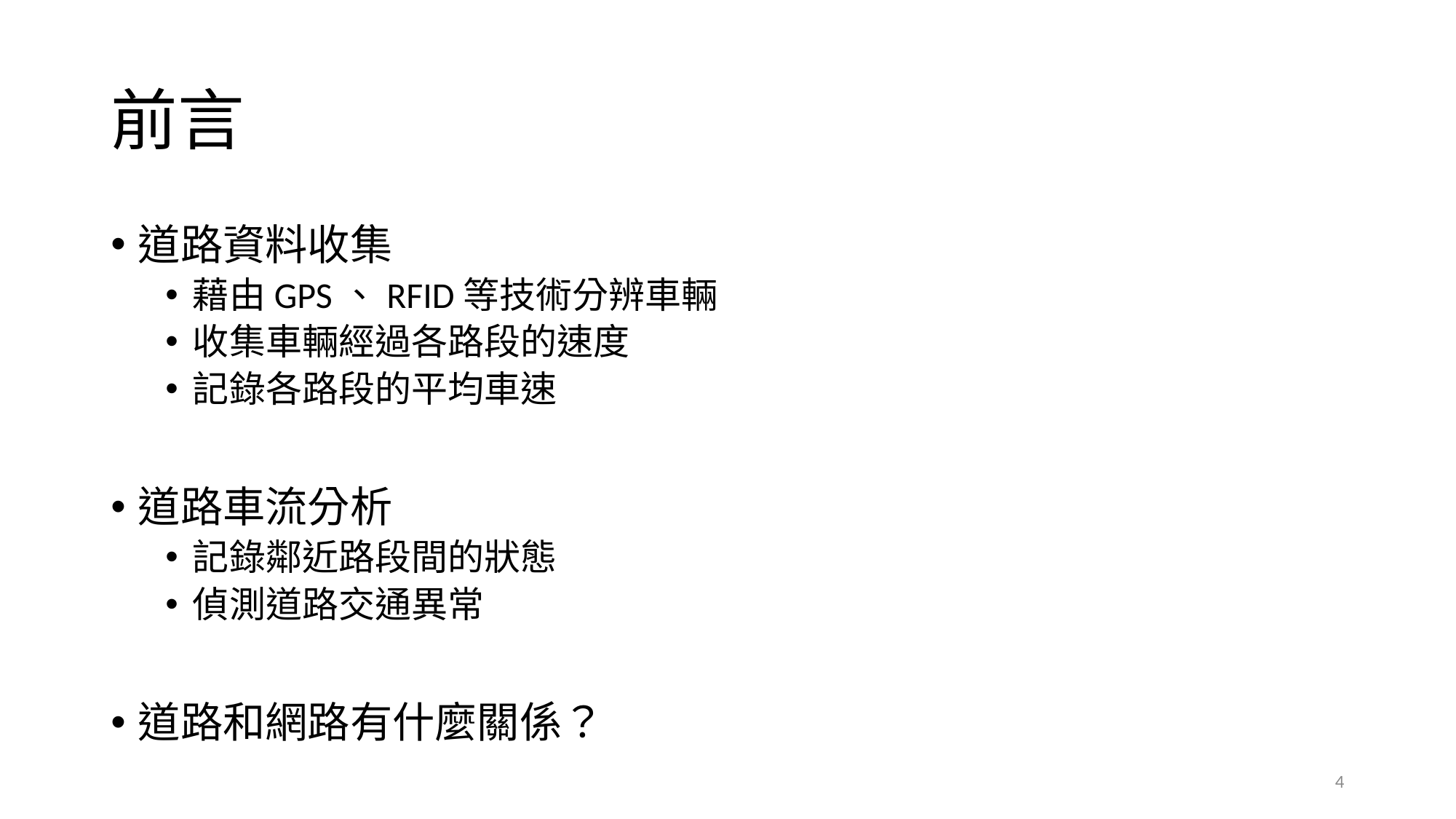

# 前言
道路資料收集
藉由GPS、RFID等技術分辨車輛
收集車輛經過各路段的速度
記錄各路段的平均車速

道路車流分析
記錄鄰近路段間的狀態
偵測道路交通異常

道路和網路有什麼關係？
4